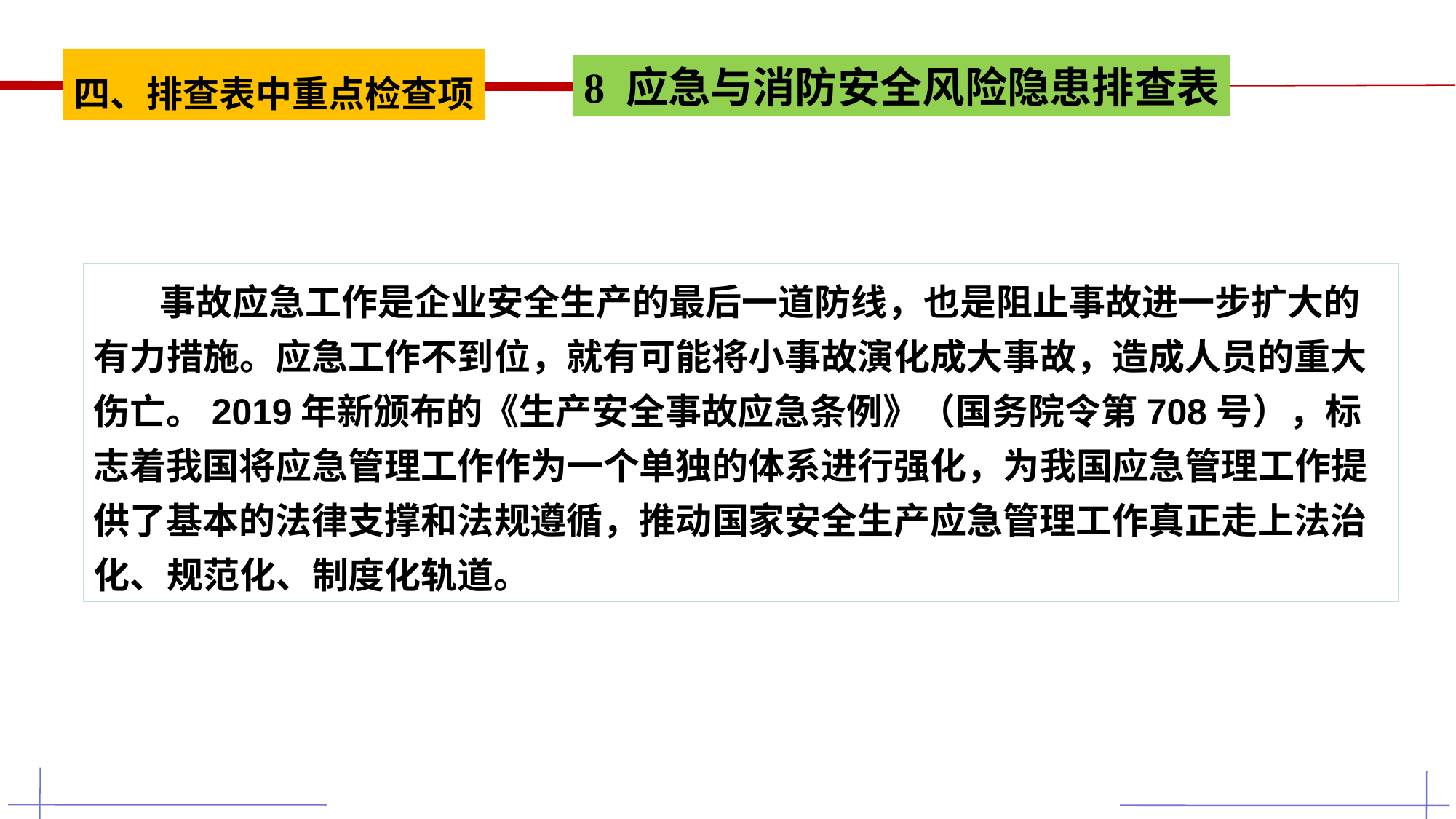

四、排查表中重点检查项
8 应急与消防安全风险隐患排查表
       事故应急工作是企业安全生产的最后一道防线，也是阻止事故进一步扩大的有力措施。应急工作不到位，就有可能将小事故演化成大事故，造成人员的重大伤亡。2019年新颁布的《生产安全事故应急条例》（国务院令第708号），标志着我国将应急管理工作作为一个单独的体系进行强化，为我国应急管理工作提供了基本的法律支撑和法规遵循，推动国家安全生产应急管理工作真正走上法治化、规范化、制度化轨道。
111